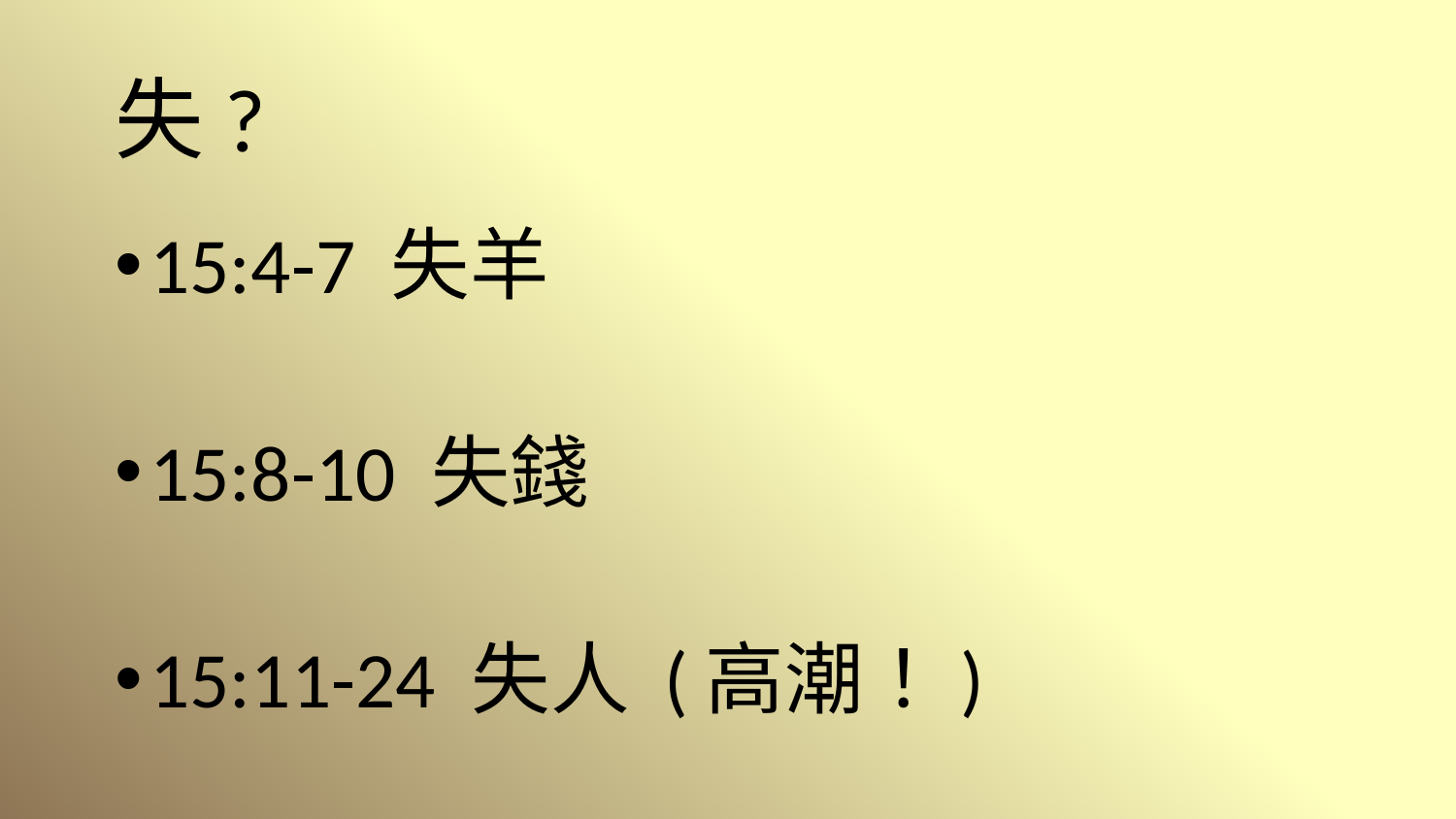

# 失?
15:4-7 失羊

15:8-10 失錢

15:11-24 失人 (高潮！)